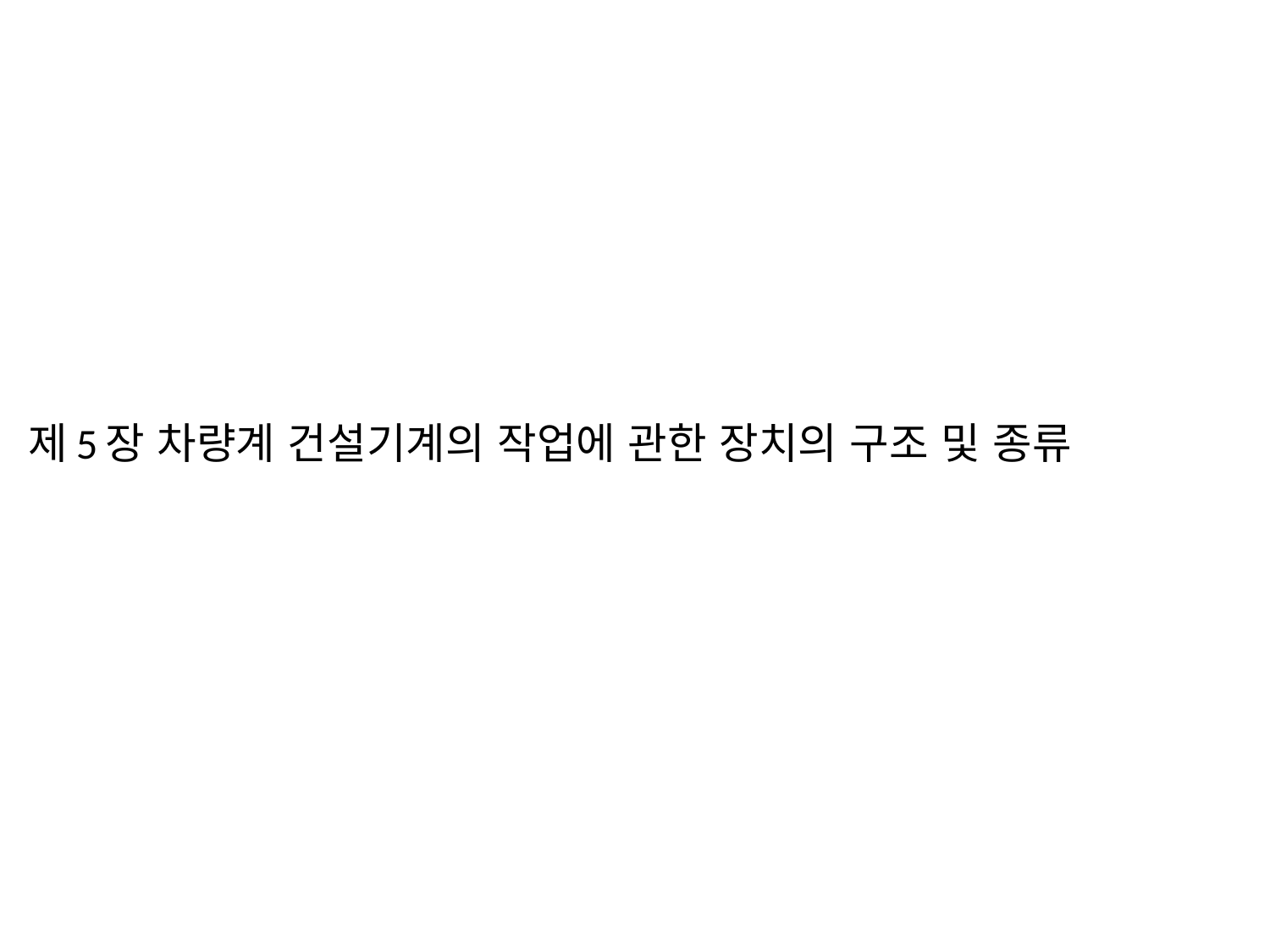

# 제5장 차량계 건설기계의 작업에 관한 장치의 구조 및 종류